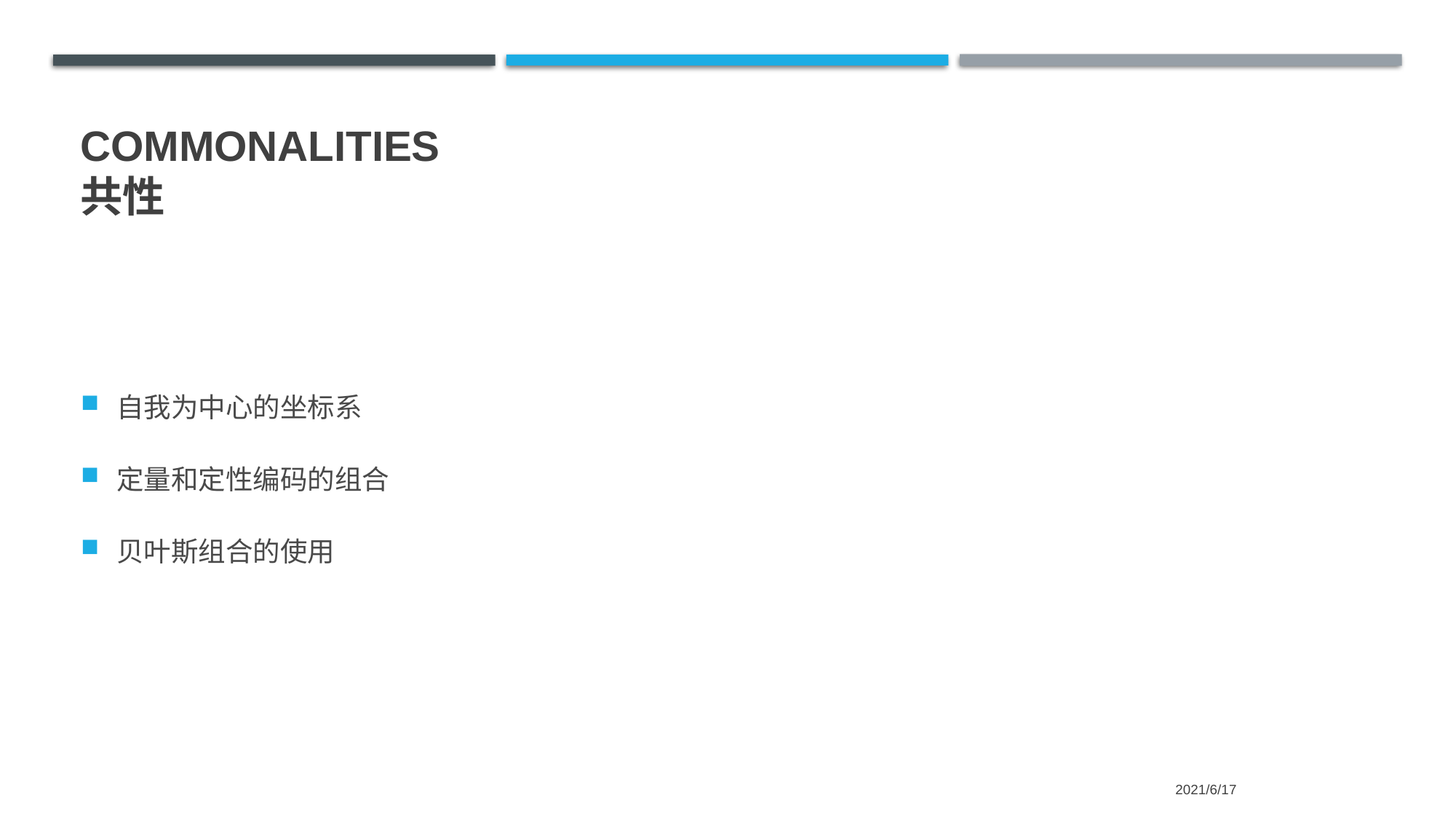

# Commonalities 共性
自我为中心的坐标系

定量和定性编码的组合

贝叶斯组合的使用

2021/6/17